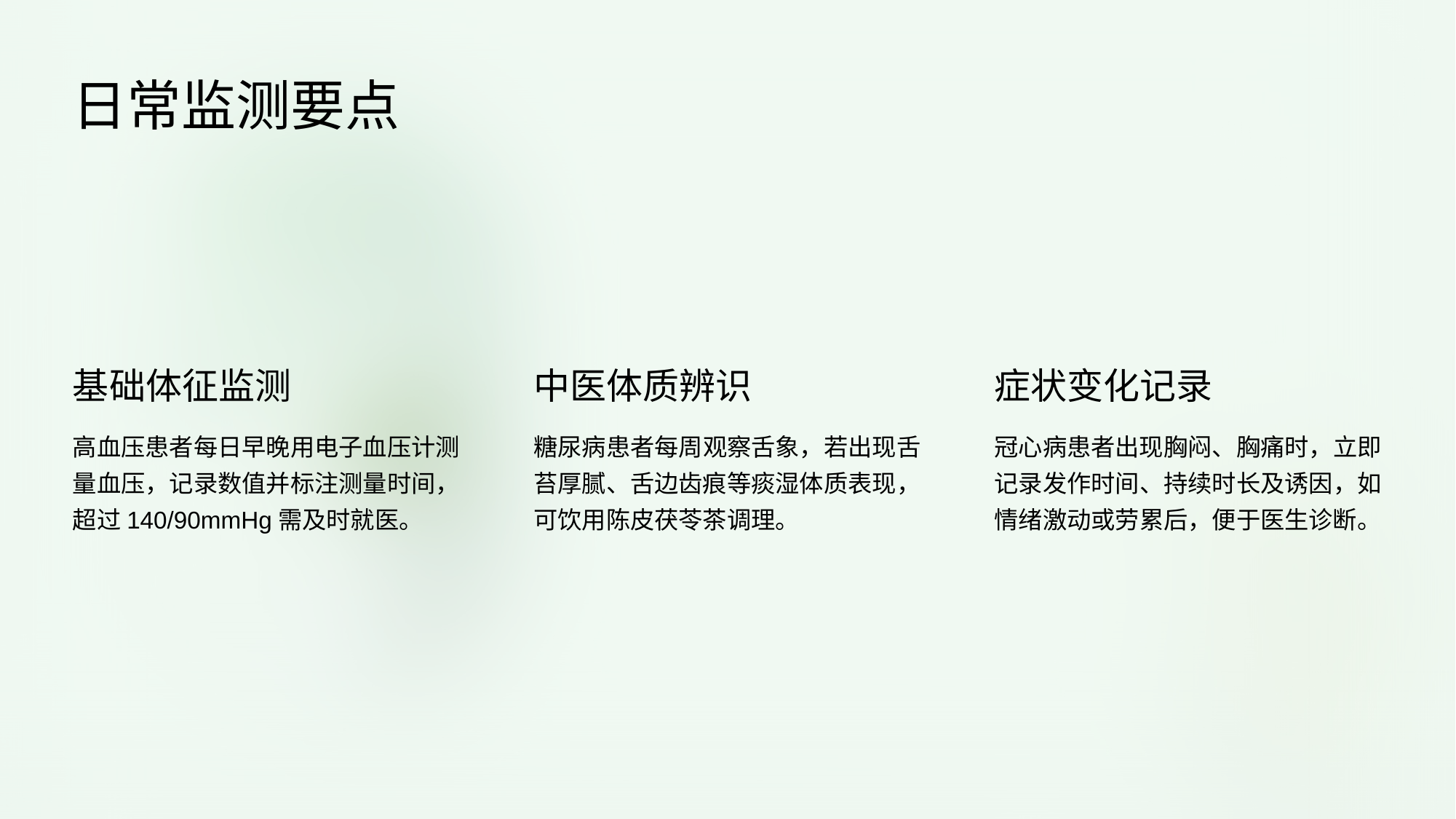

日常监测要点
基础体征监测
中医体质辨识
症状变化记录
高血压患者每日早晚用电子血压计测量血压，记录数值并标注测量时间，超过140/90mmHg需及时就医。
糖尿病患者每周观察舌象，若出现舌苔厚腻、舌边齿痕等痰湿体质表现，可饮用陈皮茯苓茶调理。
冠心病患者出现胸闷、胸痛时，立即记录发作时间、持续时长及诱因，如情绪激动或劳累后，便于医生诊断。